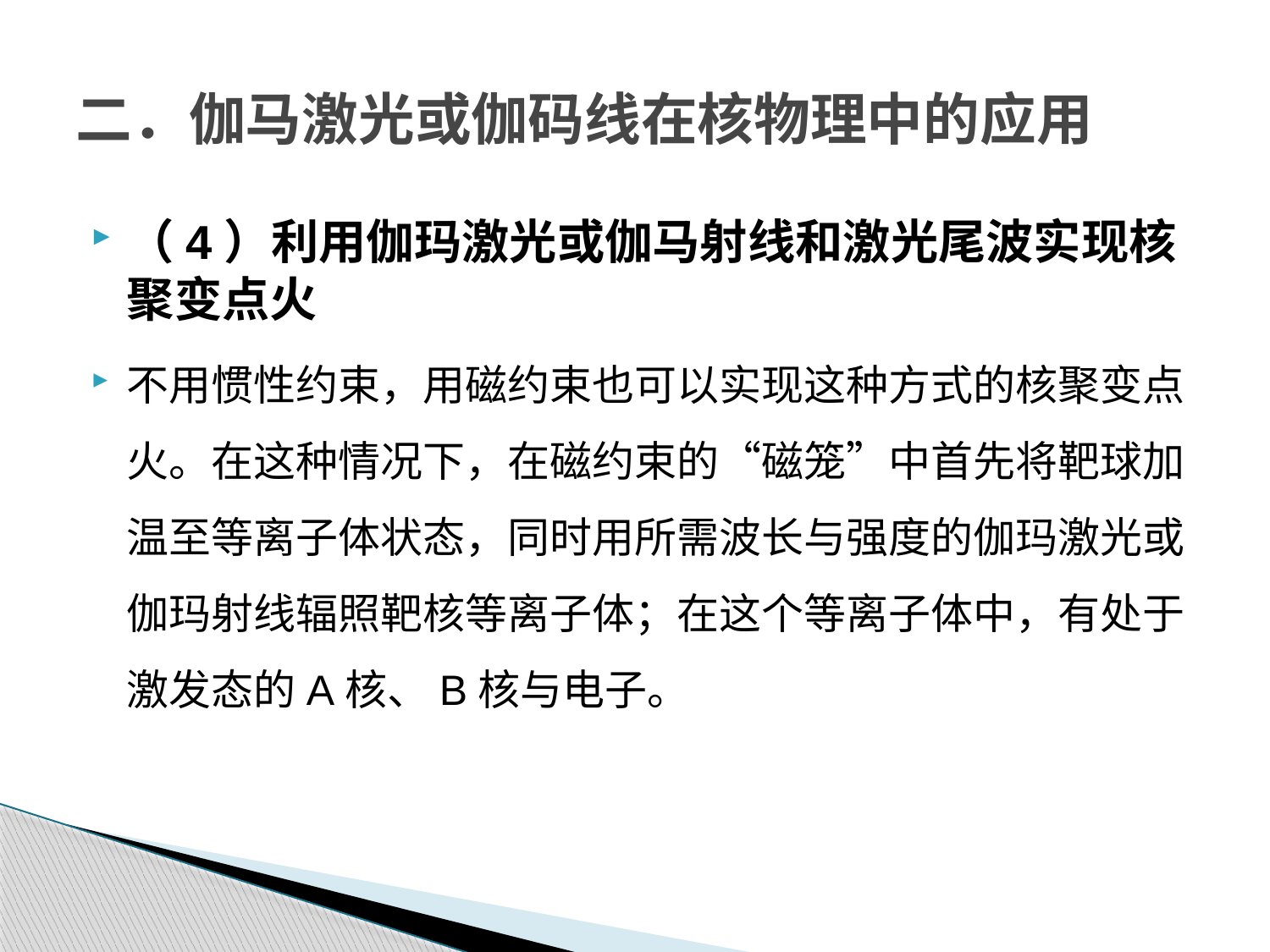

# 二．伽马激光或伽码线在核物理中的应用
（4）利用伽玛激光或伽马射线和激光尾波实现核聚变点火
不用惯性约束，用磁约束也可以实现这种方式的核聚变点火。在这种情况下，在磁约束的“磁笼”中首先将靶球加温至等离子体状态，同时用所需波长与强度的伽玛激光或伽玛射线辐照靶核等离子体；在这个等离子体中，有处于激发态的A核、B核与电子。